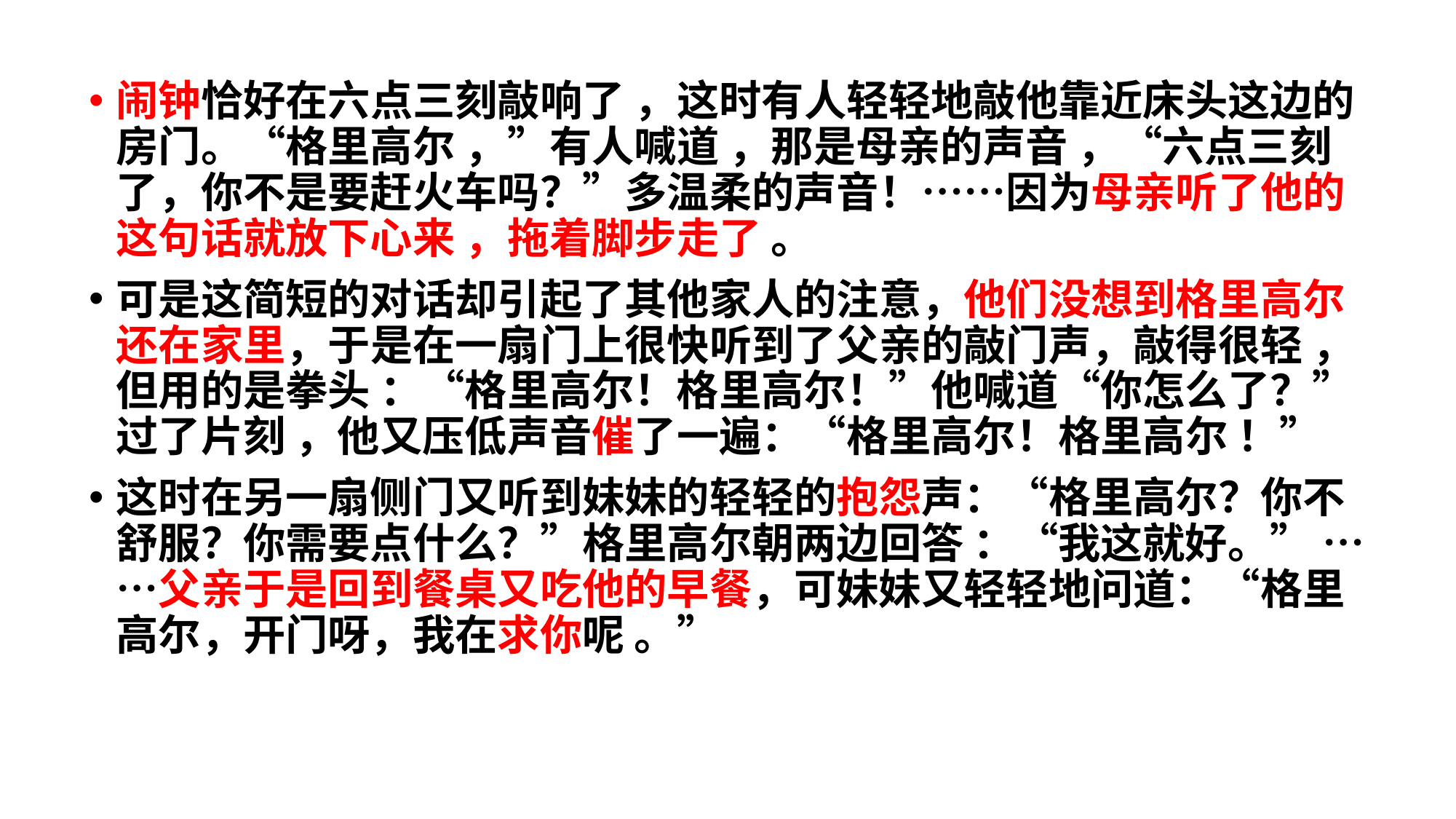

闹钟恰好在六点三刻敲响了 ，这时有人轻轻地敲他靠近床头这边的房门。“格里高尔 ，”有人喊道 ，那是母亲的声音 ，“六点三刻了，你不是要赶火车吗？”多温柔的声音！……因为母亲听了他的这句话就放下心来 ，拖着脚步走了 。
可是这简短的对话却引起了其他家人的注意，他们没想到格里高尔还在家里，于是在一扇门上很快听到了父亲的敲门声，敲得很轻 ，但用的是拳头 ：“格里高尔！格里高尔！”他喊道“你怎么了？”过了片刻 ，他又压低声音催了一遍：“格里高尔！格里高尔 ！”
这时在另一扇侧门又听到妹妹的轻轻的抱怨声：“格里高尔？你不舒服？你需要点什么？”格里高尔朝两边回答 ：“我这就好。” ……父亲于是回到餐桌又吃他的早餐，可妹妹又轻轻地问道：“格里高尔，开门呀，我在求你呢 。”